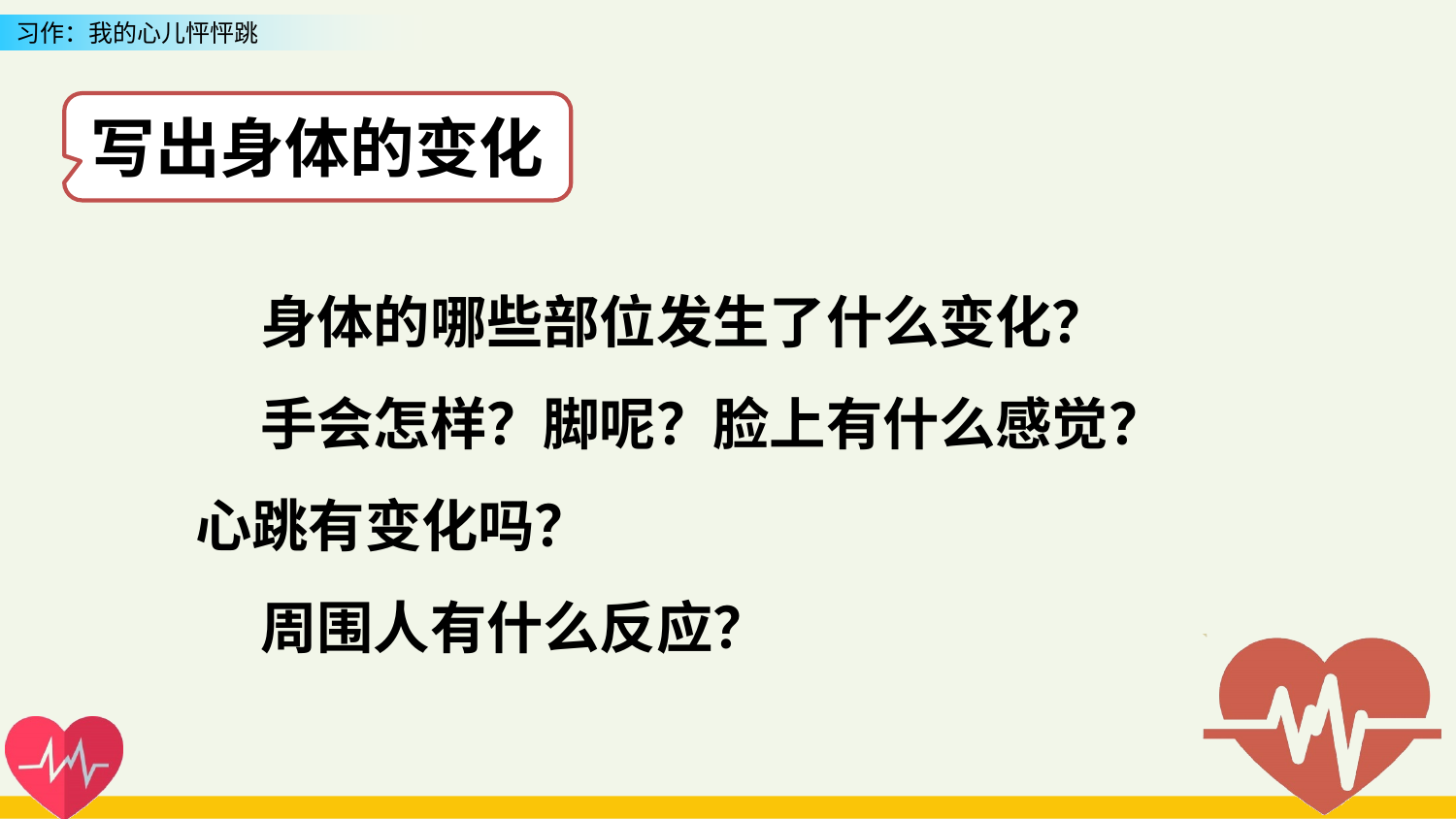

写出身体的变化
    身体的哪些部位发生了什么变化？
    手会怎样？脚呢？脸上有什么感觉？心跳有变化吗？
    周围人有什么反应？